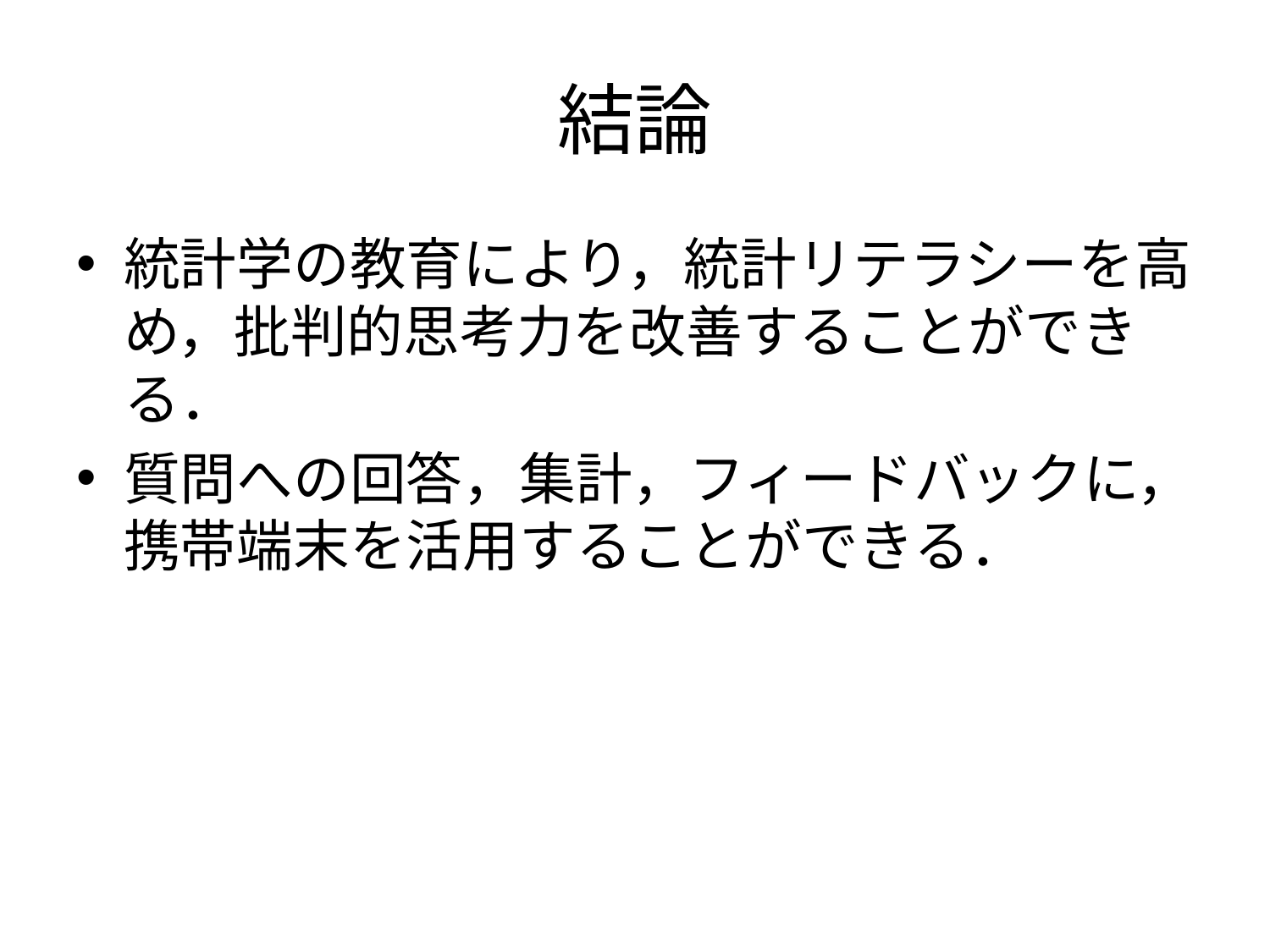

# 結論
統計学の教育により，統計リテラシーを高め，批判的思考力を改善することができる．
質問への回答，集計，フィードバックに，携帯端末を活用することができる．